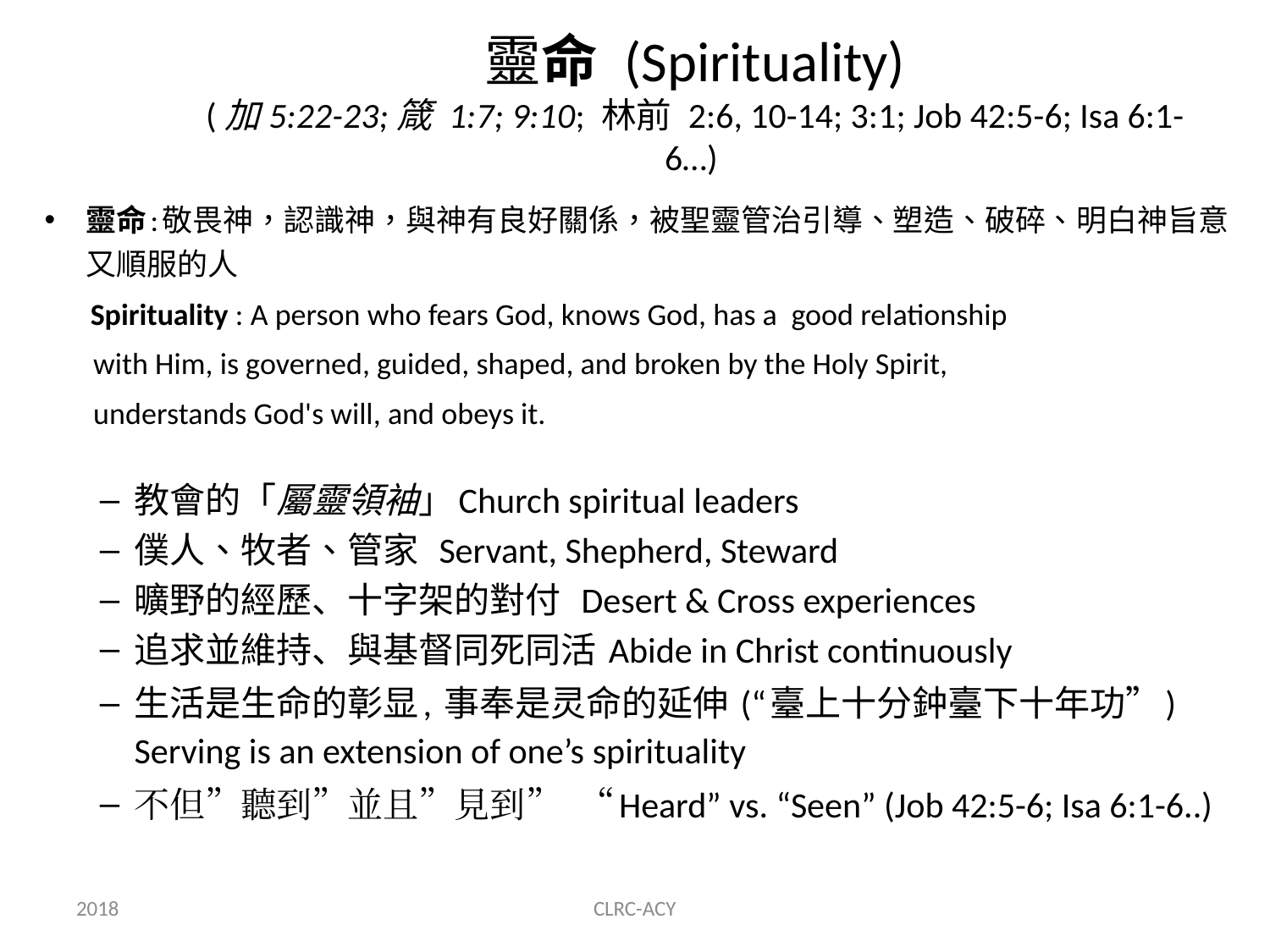

#
靈命 (Spirituality)
(加5:22-23;箴 1:7; 9:10; 林前 2:6, 10-14; 3:1; Job 42:5-6; Isa 6:1-6…)
靈命:敬畏神，認識神，與神有良好關係，被聖靈管治引導、塑造、破碎、明白神旨意又順服的人
       Spirituality : A person who fears God, knows God, has a  good relationship
       with Him, is governed, guided, shaped, and broken by the Holy Spirit,
       understands God's will, and obeys it.

教會的「屬靈領袖」Church spiritual leaders
僕人、牧者、管家  Servant, Shepherd, Steward
曠野的經歷、十字架的對付  Desert & Cross experiences
追求並維持、與基督同死同活 Abide in Christ continuously
生活是生命的彰显, 事奉是灵命的延伸 (“臺上十分鈡臺下十年功”) Serving is an extension of one’s spirituality
不但”聽到”並且”見到”  “Heard” vs. “Seen” (Job 42:5-6; Isa 6:1-6..)

2018
CLRC-ACY